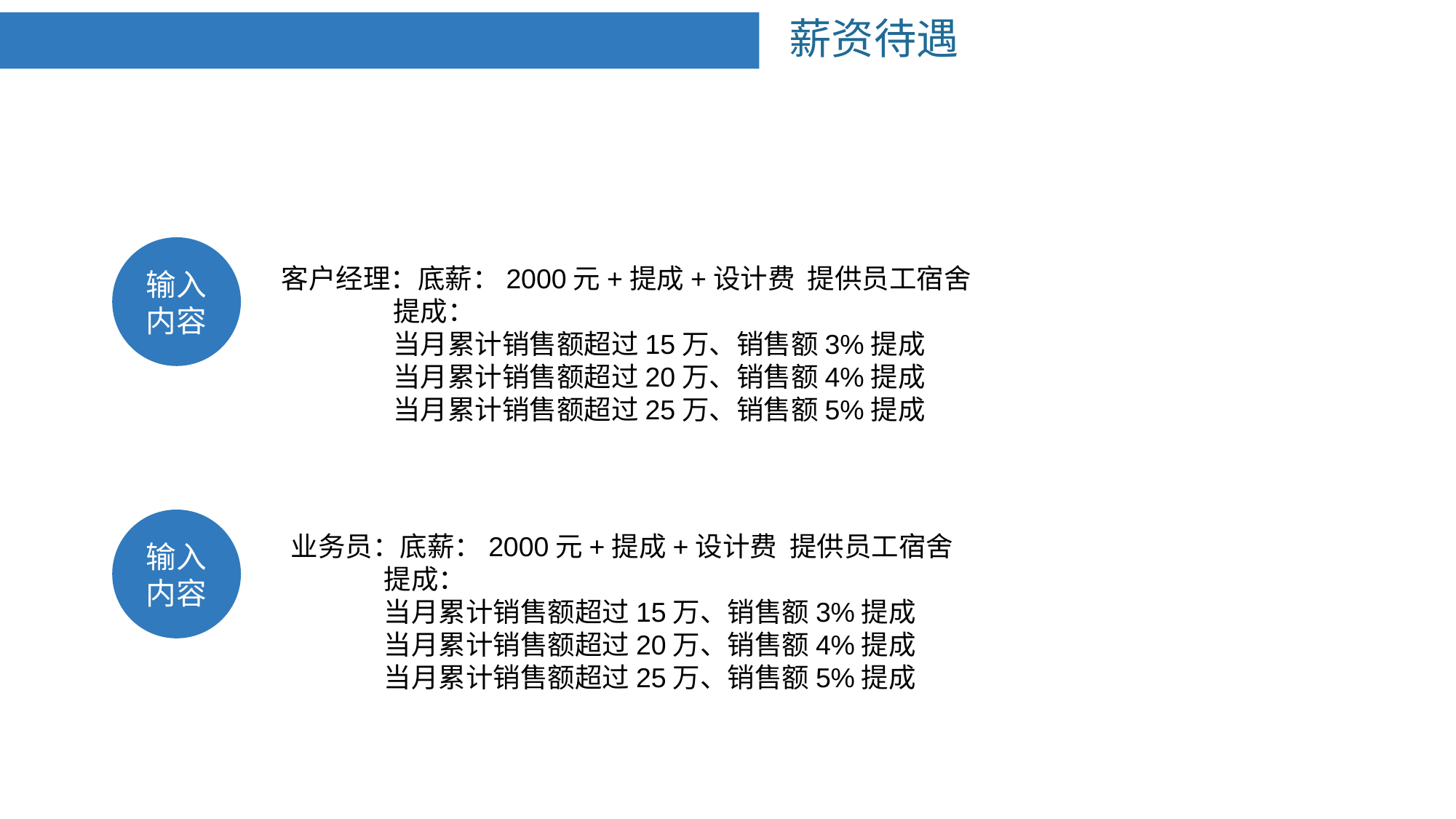

# 薪资待遇

输入内容
客户经理：底薪：2000元+提成+设计费  提供员工宿舍
                 提成：
                 当月累计销售额超过15万、销售额3%提成
                 当月累计销售额超过20万、销售额4%提成
                 当月累计销售额超过25万、销售额5%提成
输入内容
业务员：底薪：2000元+提成+设计费  提供员工宿舍
              提成：
              当月累计销售额超过15万、销售额3%提成
              当月累计销售额超过20万、销售额4%提成
              当月累计销售额超过25万、销售额5%提成